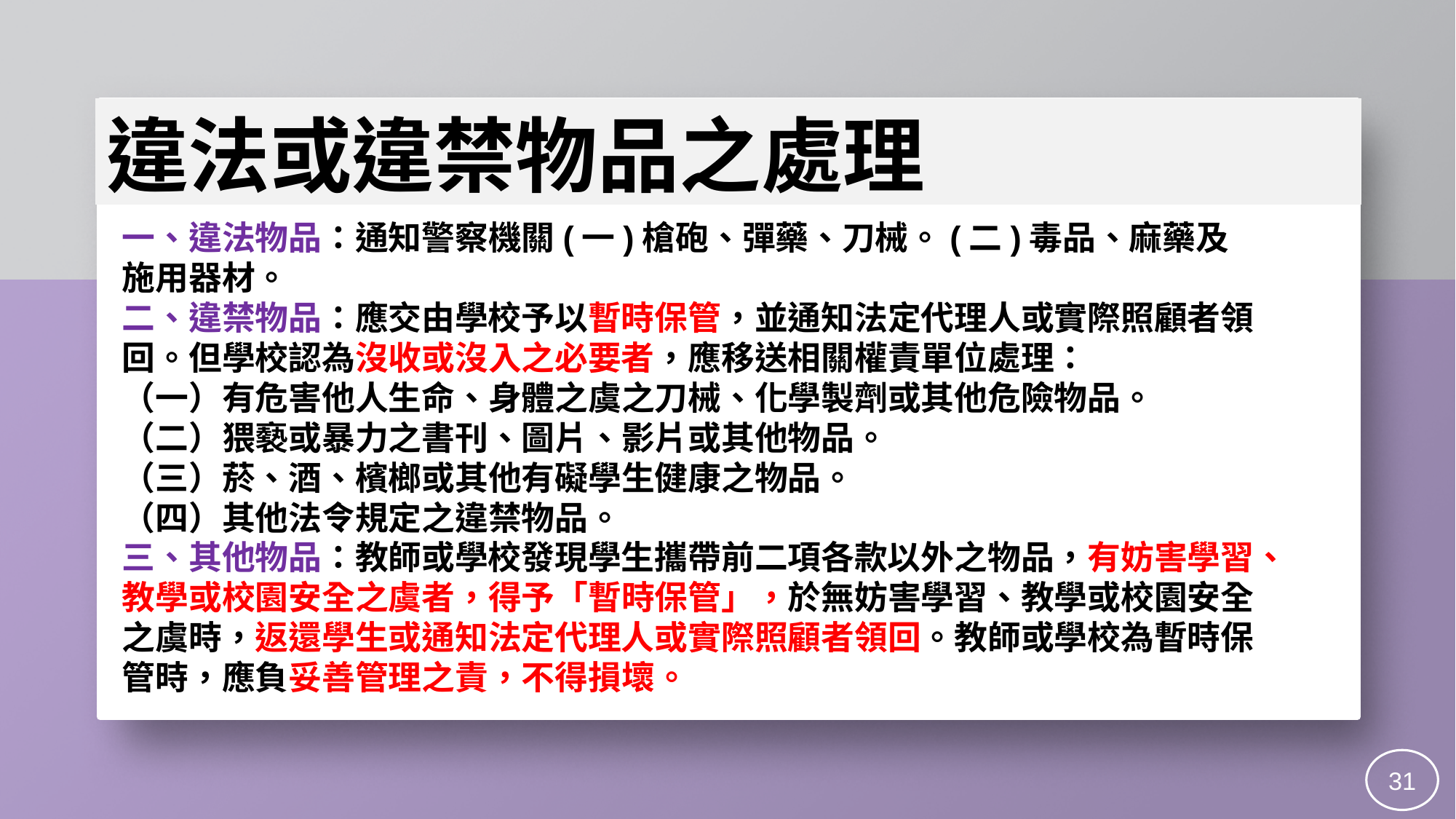

違法或違禁物品之處理

一、違法物品：通知警察機關(一)槍砲、彈藥、刀械。(二)毒品、麻藥及施用器材。
二、違禁物品：應交由學校予以暫時保管，並通知法定代理人或實際照顧者領回。但學校認為沒收或沒入之必要者，應移送相關權責單位處理：
（一）有危害他人生命、身體之虞之刀械、化學製劑或其他危險物品。
（二）猥褻或暴力之書刊、圖片、影片或其他物品。
（三）菸、酒、檳榔或其他有礙學生健康之物品。
（四）其他法令規定之違禁物品。
三、其他物品：教師或學校發現學生攜帶前二項各款以外之物品，有妨害學習、教學或校園安全之虞者，得予「暫時保管」，於無妨害學習、教學或校園安全之虞時，返還學生或通知法定代理人或實際照顧者領回。教師或學校為暫時保管時，應負妥善管理之責，不得損壞。
31